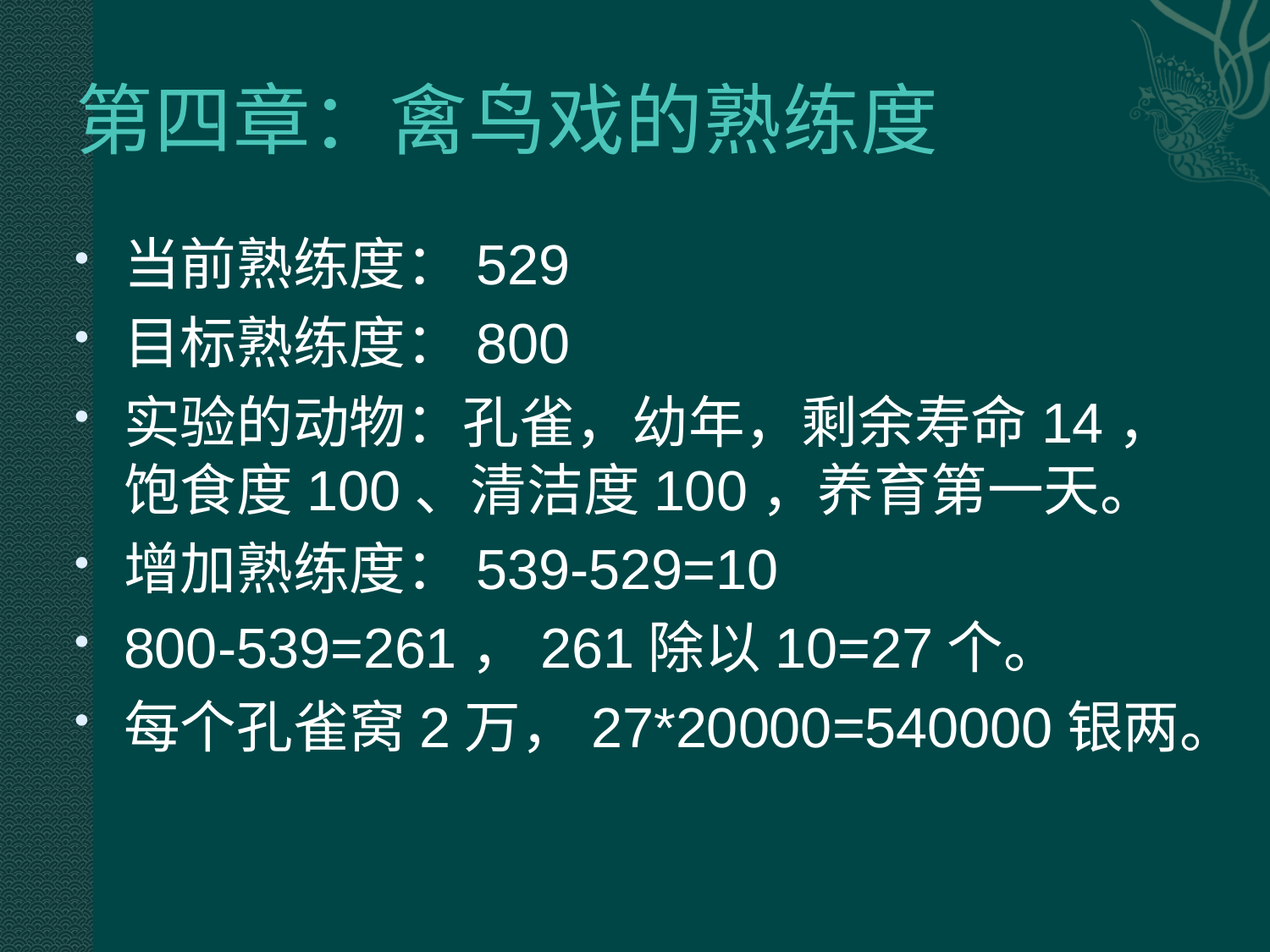

# 第四章：禽鸟戏的熟练度
当前熟练度：529
目标熟练度：800
实验的动物：孔雀，幼年，剩余寿命14，饱食度100、清洁度100，养育第一天。
增加熟练度：539-529=10
800-539=261，261除以10=27个。
每个孔雀窝2万，27*20000=540000银两。